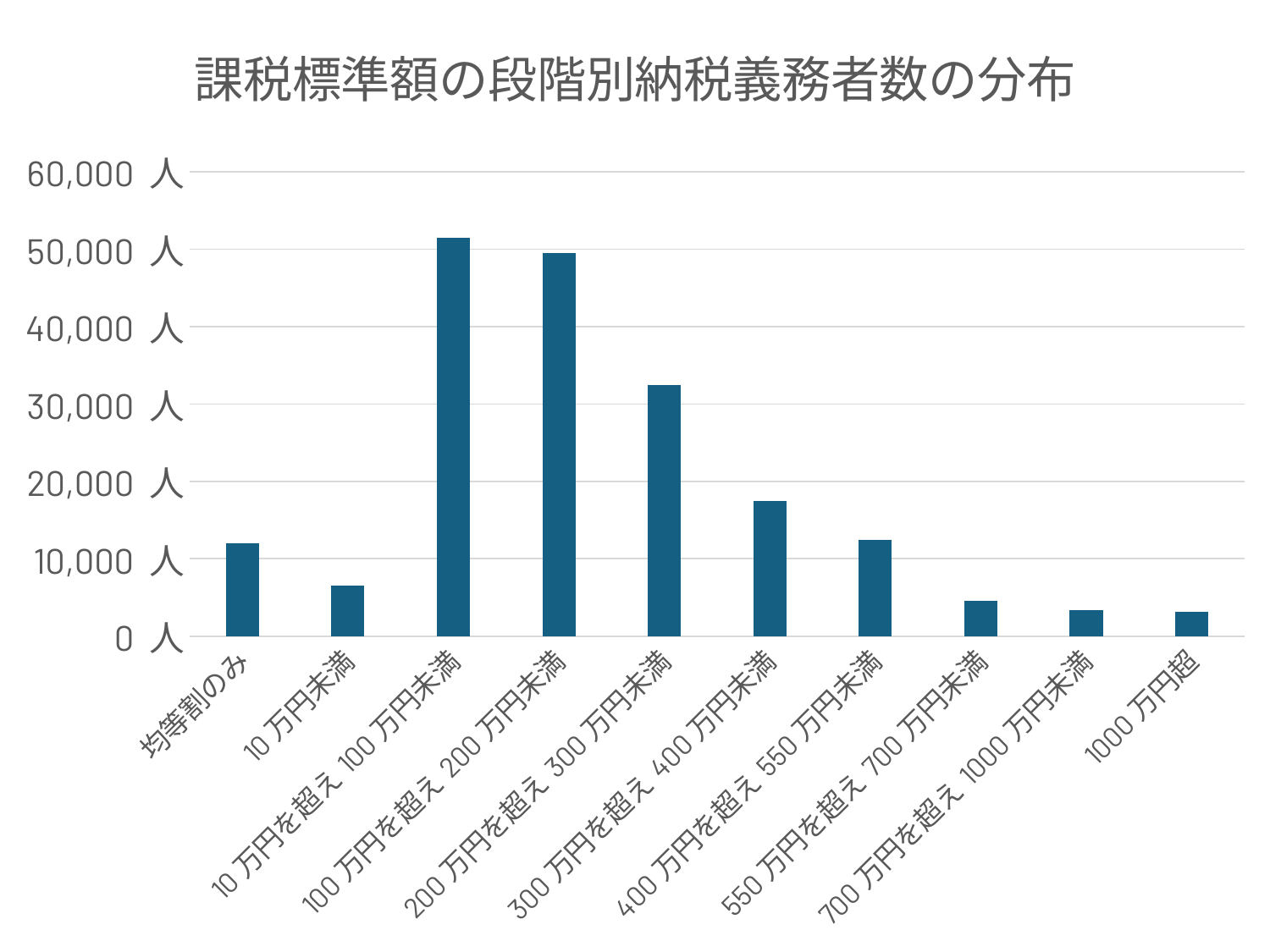

### Chart: 課税標準額の段階別納税義務者数の分布

| Category |  |
|---|---|
| 均等割のみ | 12039.0 |
| 10万円未満 | 6477.0 |
| 10万円を超え100万円未満 | 51475.0 |
| 100万円を超え200万円未満 | 49514.0 |
| 200万円を超え300万円未満 | 32490.0 |
| 300万円を超え400万円未満 | 17441.0 |
| 400万円を超え550万円未満 | 12404.0 |
| 550万円を超え700万円未満 | 4512.0 |
| 700万円を超え1000万円未満 | 3410.0 |
| 1000万円超 | 3091.0 |